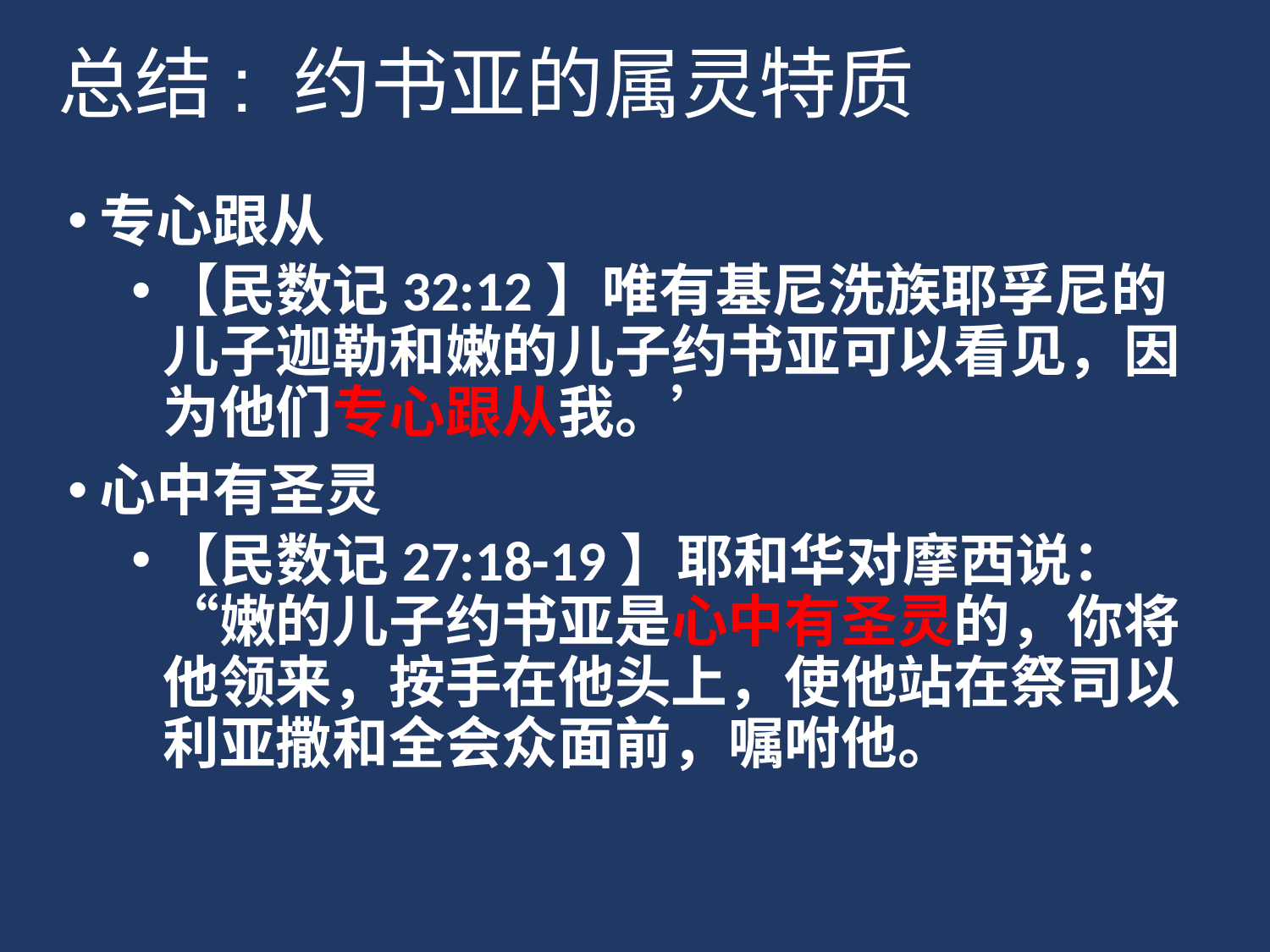

# 总结: 约书亚的属灵特质
专心跟从
【民数记32:12】唯有基尼洗族耶孚尼的儿子迦勒和嫩的儿子约书亚可以看见，因为他们专心跟从我。’
心中有圣灵
【民数记27:18-19】耶和华对摩西说：“嫩的儿子约书亚是心中有圣灵的，你将他领来，按手在他头上，使他站在祭司以利亚撒和全会众面前，嘱咐他。